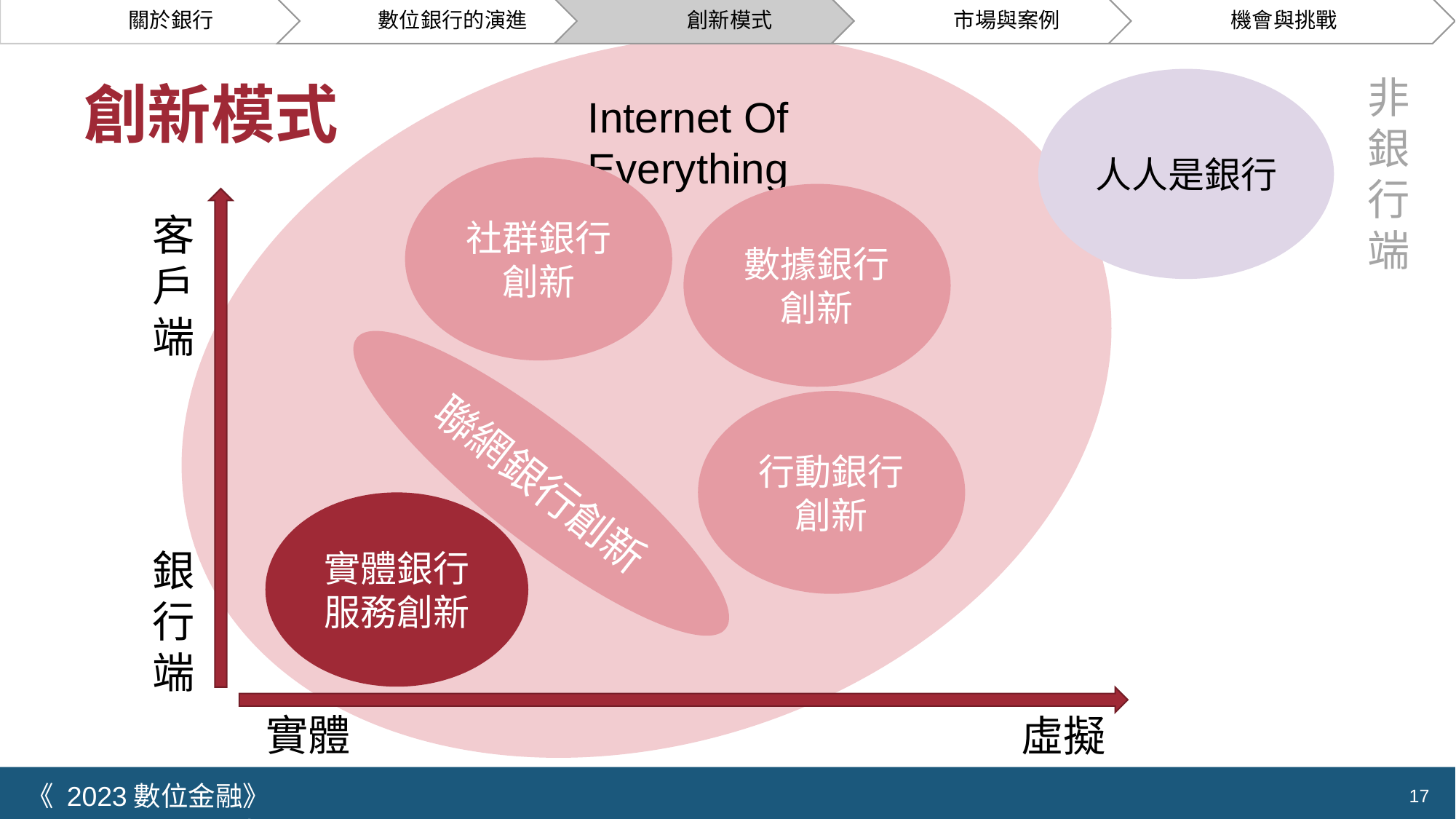

關於銀行

數位銀行的演進

創新模式

市場與案例

機會與挑戰
# 創新模式

非
銀
行
端
人人是銀行
Internet Of Everything
社群銀行創新
數據銀行創新

客
戶
端
銀
行
端

實體
虛擬
行動銀行創新
聯網銀行創新
實體銀行服務創新
《 2023數位金融》                                                                                                                                             	NYCU.IIM.IEBI Lab
17